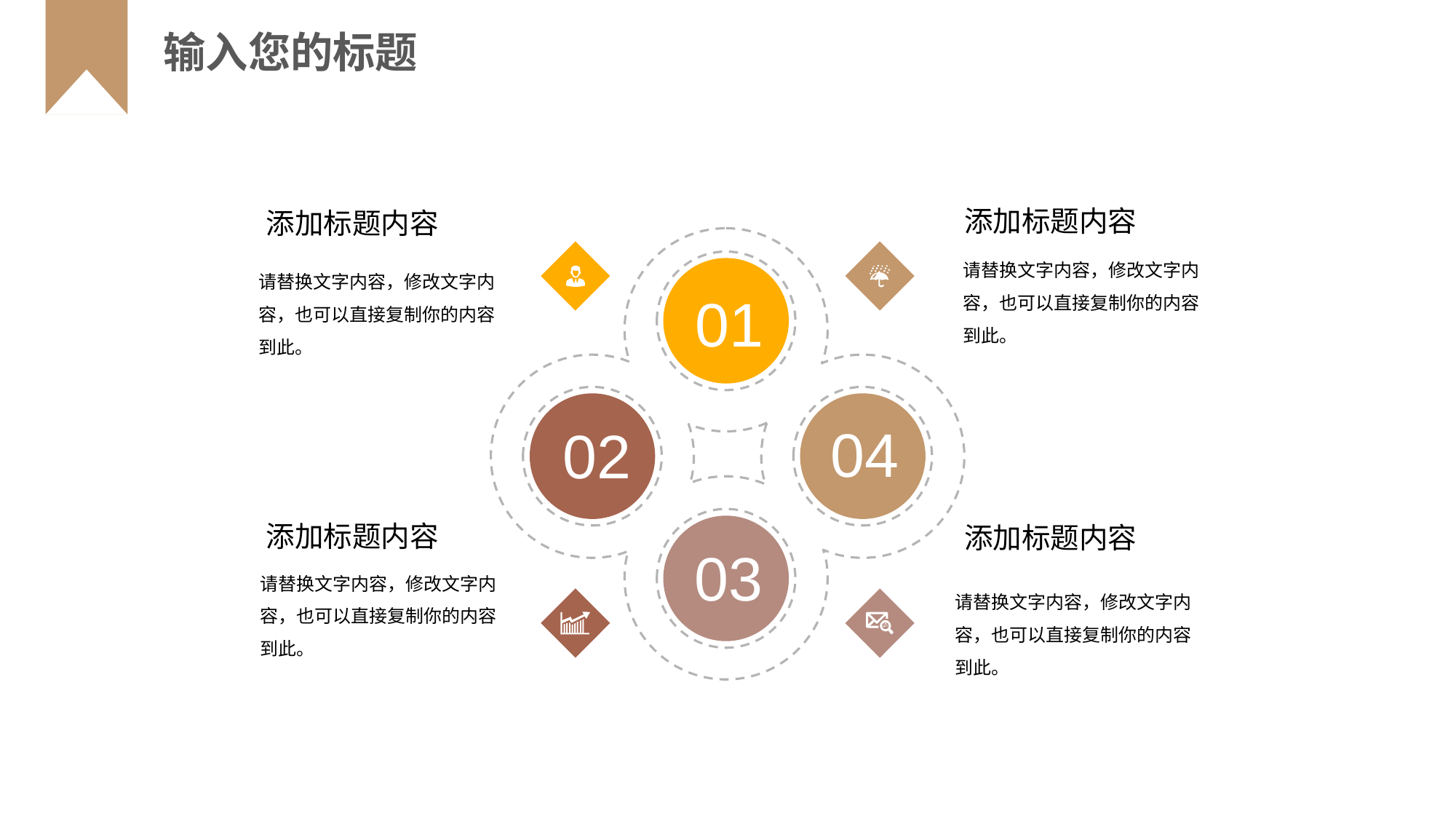

添加标题内容
添加标题内容

请替换文字内容，修改文字内容，也可以直接复制你的内容到此。

请替换文字内容，修改文字内容，也可以直接复制你的内容到此。
01

04
02

添加标题内容
添加标题内容

03
请替换文字内容，修改文字内容，也可以直接复制你的内容到此。
请替换文字内容，修改文字内容，也可以直接复制你的内容到此。